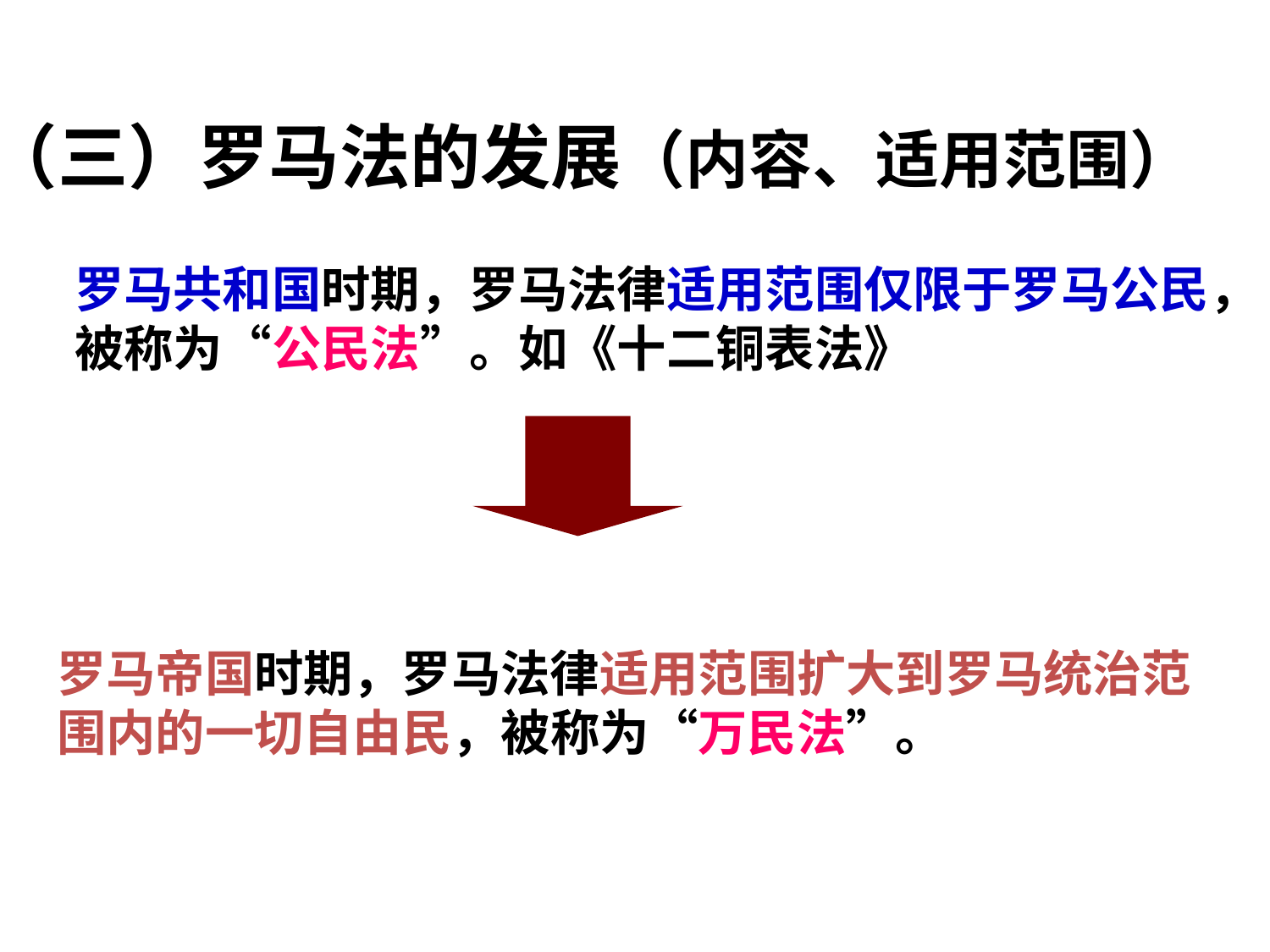

（三）罗马法的发展（内容、适用范围）
罗马共和国时期，罗马法律适用范围仅限于罗马公民，被称为“公民法”。如《十二铜表法》

罗马帝国时期，罗马法律适用范围扩大到罗马统治范围内的一切自由民，被称为“万民法”。